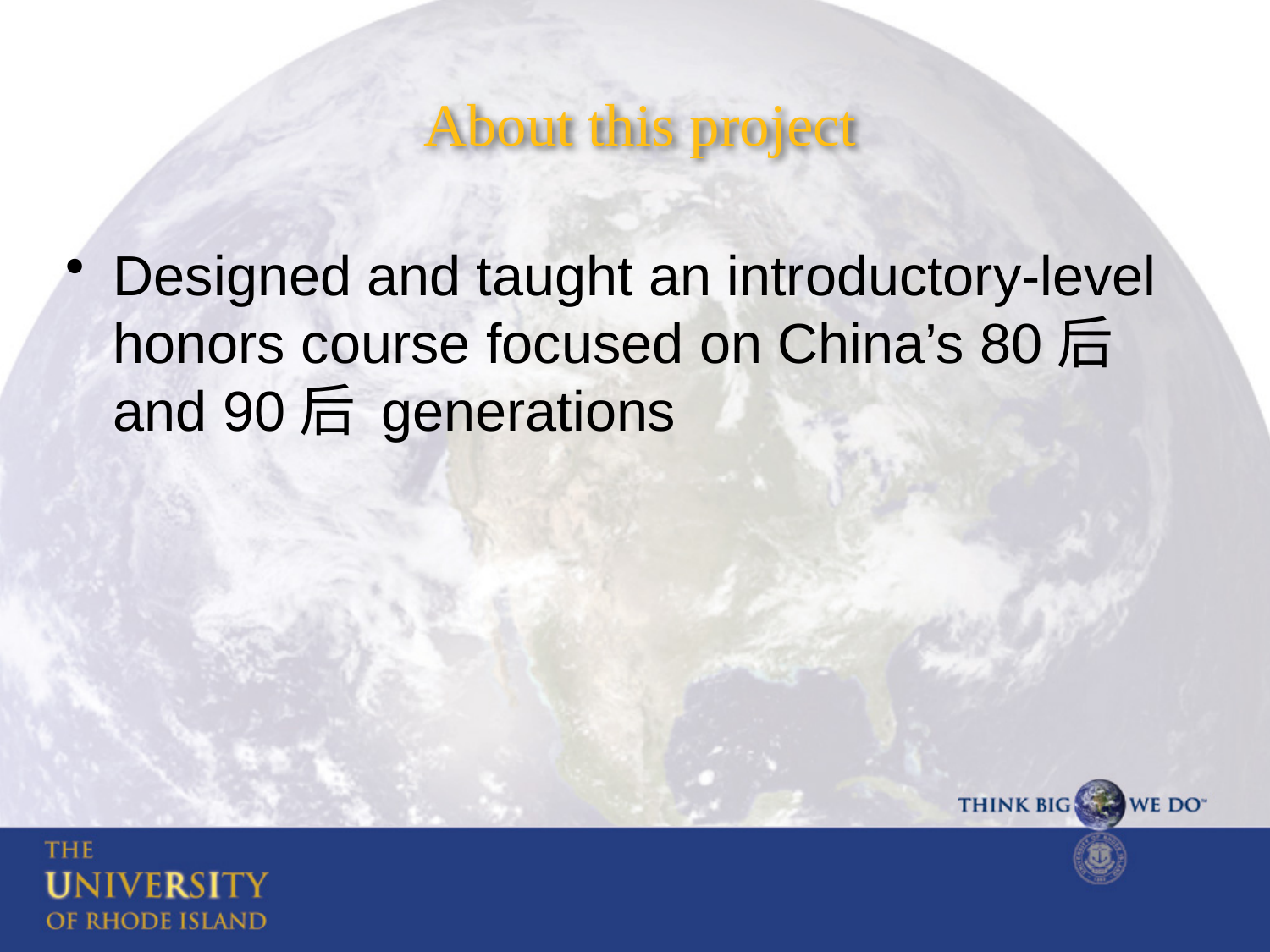

# About this project
Designed and taught an introductory-level honors course focused on China’s 80后 and 90后 generations